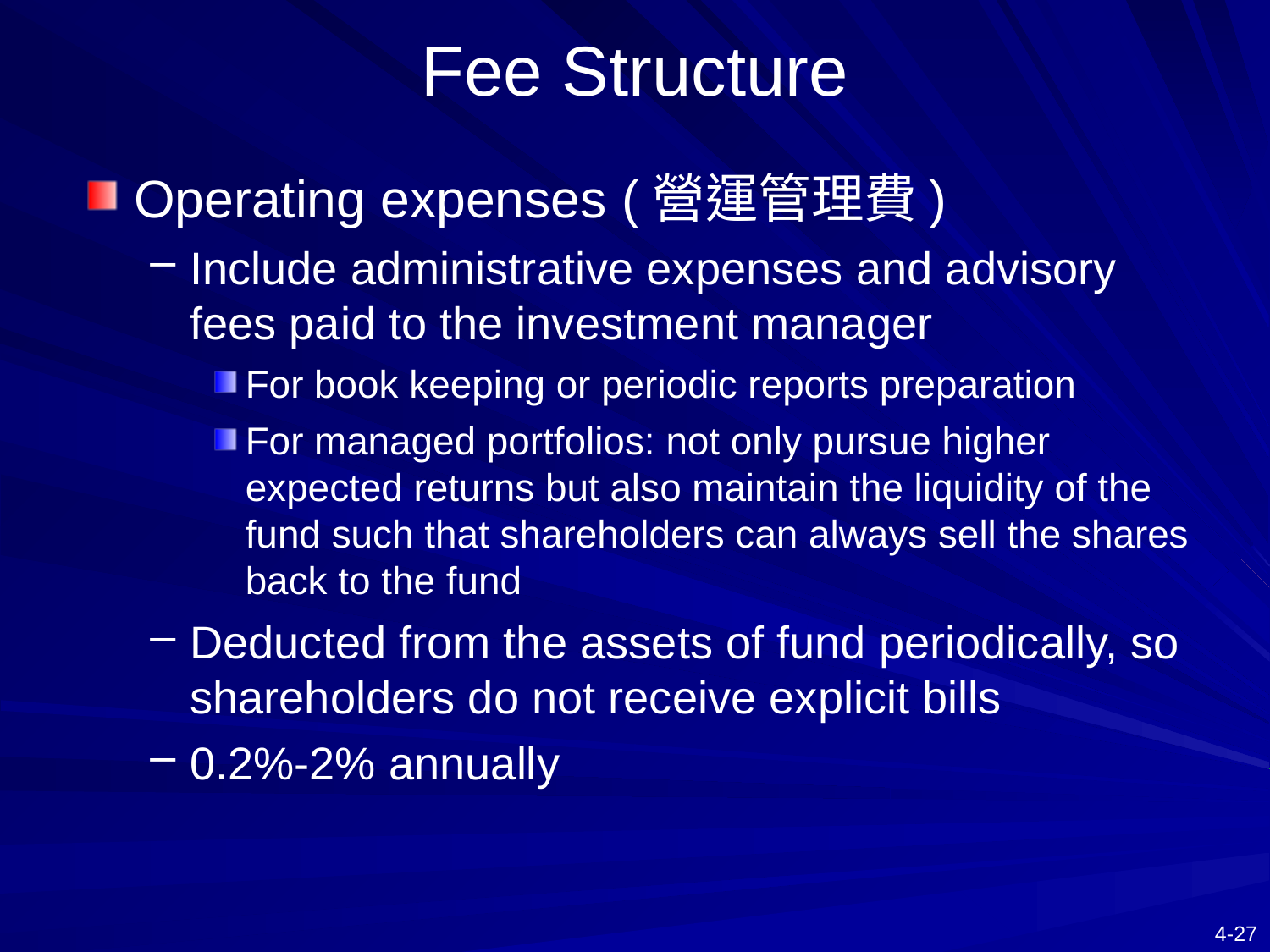

# Fee Structure
Operating expenses (營運管理費)
Include administrative expenses and advisory fees paid to the investment manager
For book keeping or periodic reports preparation
For managed portfolios: not only pursue higher expected returns but also maintain the liquidity of the fund such that shareholders can always sell the shares back to the fund
Deducted from the assets of fund periodically, so shareholders do not receive explicit bills
0.2%-2% annually